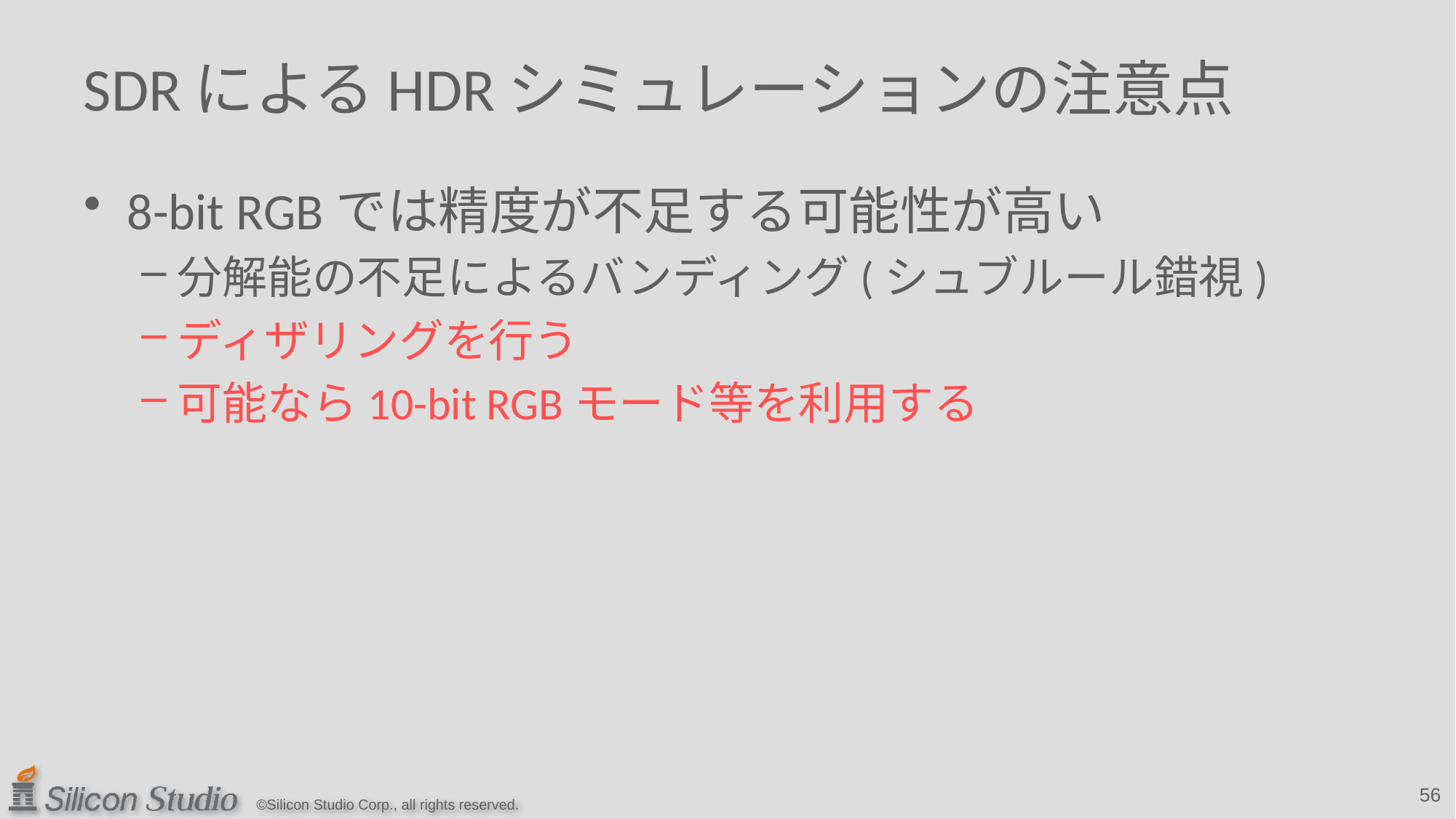

# SDRによるHDRシミュレーションの注意点
8-bit RGBでは精度が不足する可能性が高い
分解能の不足によるバンディング(シュブルール錯視)
ディザリングを行う
可能なら10-bit RGBモード等を利用する

56